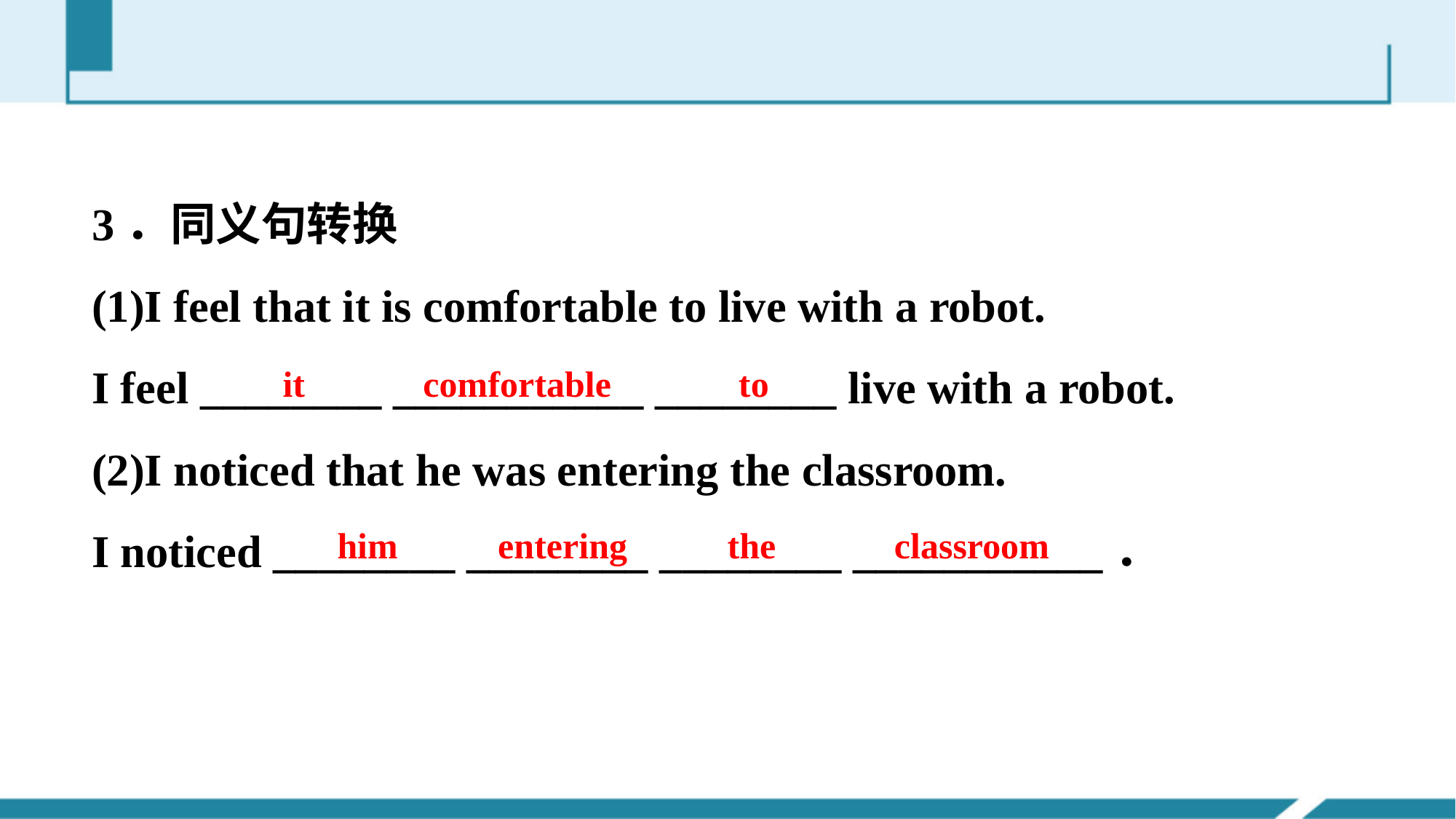

3．同义句转换
(1)I feel that it is comfortable to live with a robot.
I feel ________ ___________ ________ live with a robot.
(2)I noticed that he was entering the classroom.
I noticed ________ ________ ________ ___________．
it             comfortable              to
him           entering           the             classroom